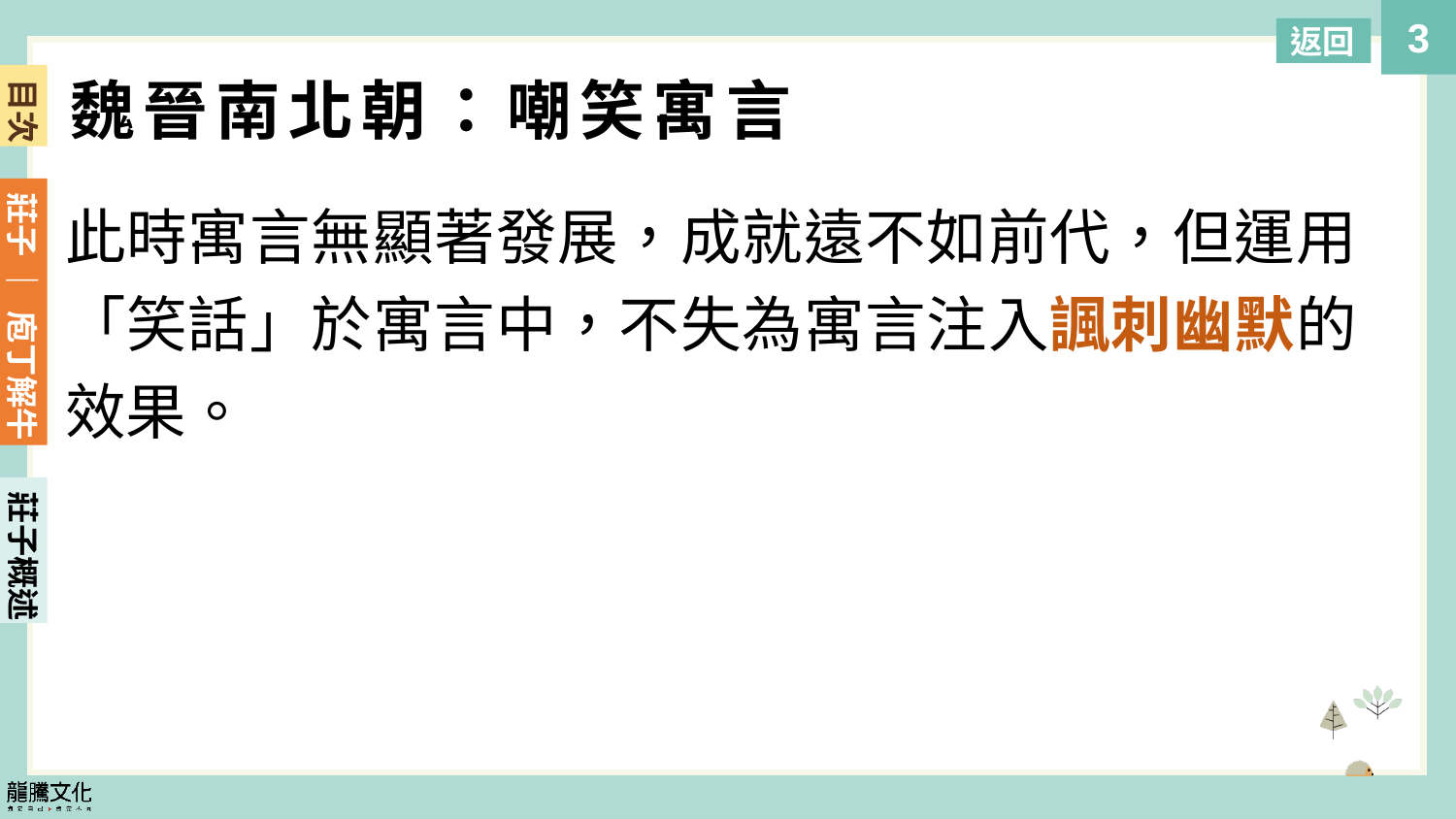

返回
魏晉南北朝：嘲笑寓言
此時寓言無顯著發展，成就遠不如前代，但運用「笑話」於寓言中，不失為寓言注入諷刺幽默的效果。
莊子概述